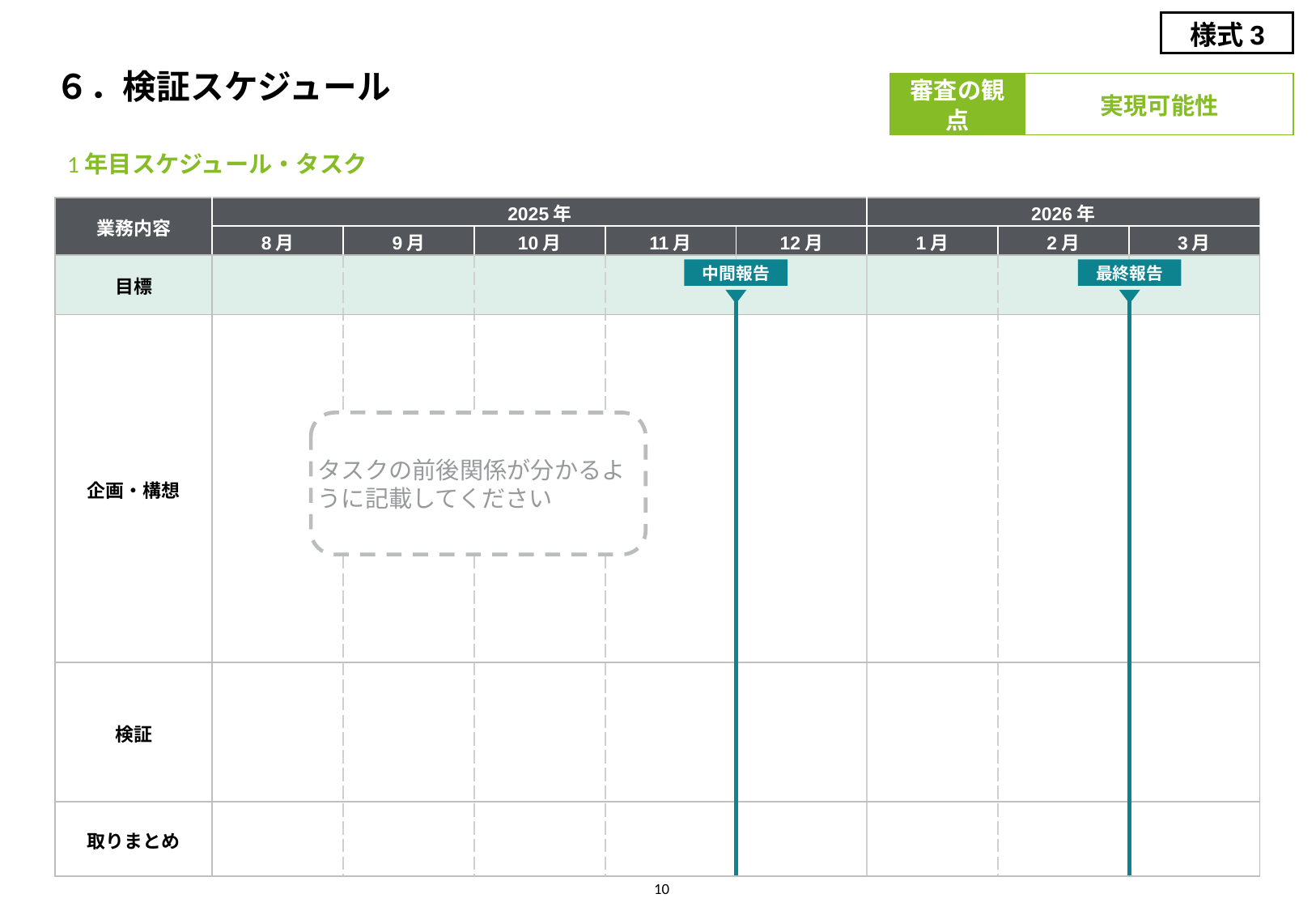

様式3
# ６．検証スケジュール
審査の観点
実現可能性
1年目スケジュール・タスク
| 業務内容 | 2025年 |  |  |  |  | 2026年 |  |  |
| --- | --- | --- | --- | --- | --- | --- | --- | --- |
|  | 8月 | 9月 | 10月 | 11月 | 12月 | 1月 | 2月 | 3月 |
| 目標 |  |  |  |  |  |  |  |  |
| 企画・構想 |  |  |  |  |  |  |  |  |
| 検証 |  |  |  |  |  |  |  |  |
| 取りまとめ |  |  |  |  |  |  |  |  |
中間報告
最終報告

タスクの前後関係が分かるように記載してください
10